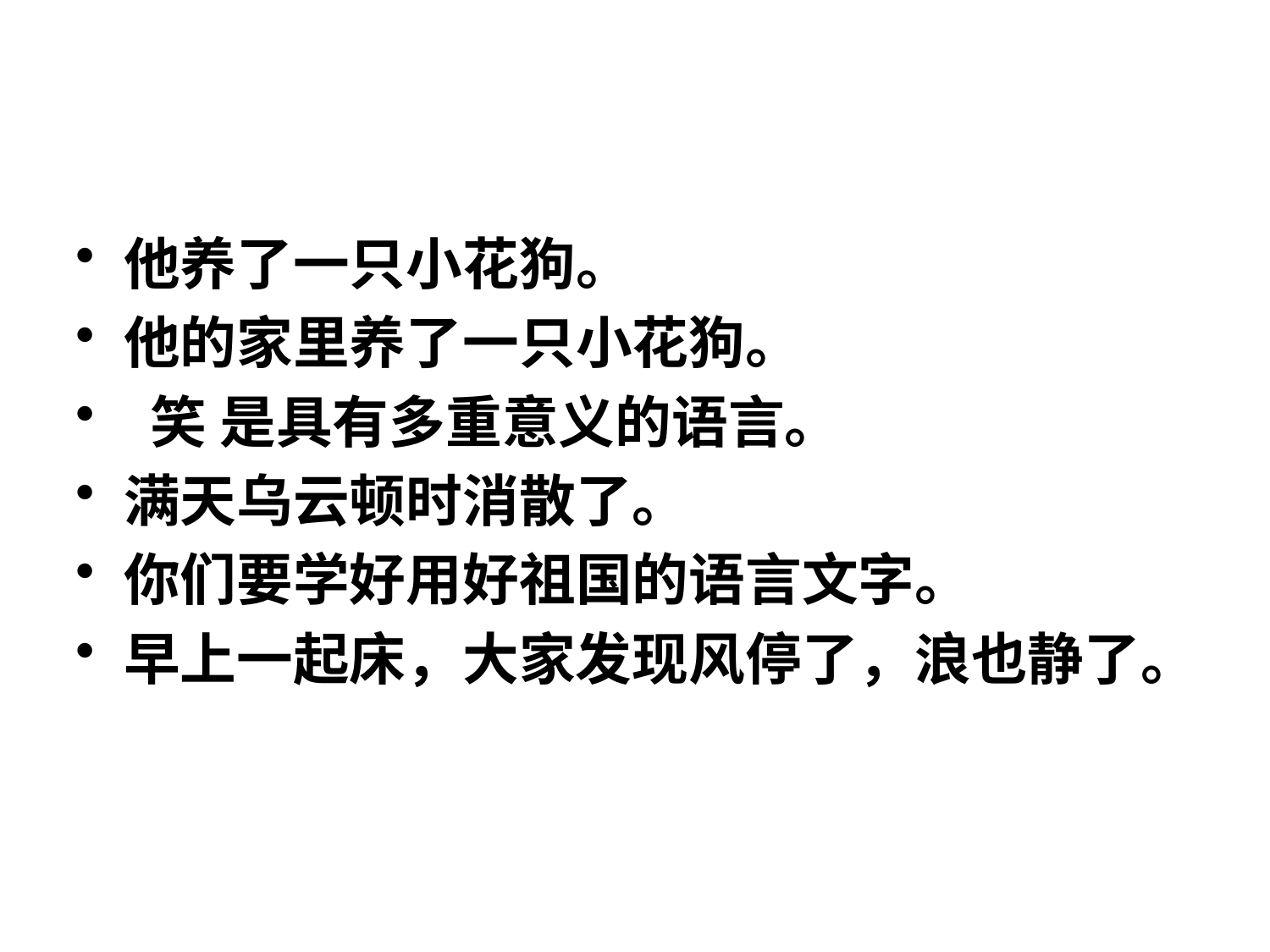

#
他养了一只小花狗。
他的家里养了一只小花狗。
 笑 是具有多重意义的语言。
满天乌云顿时消散了。
你们要学好用好祖国的语言文字。
早上一起床，大家发现风停了，浪也静了。